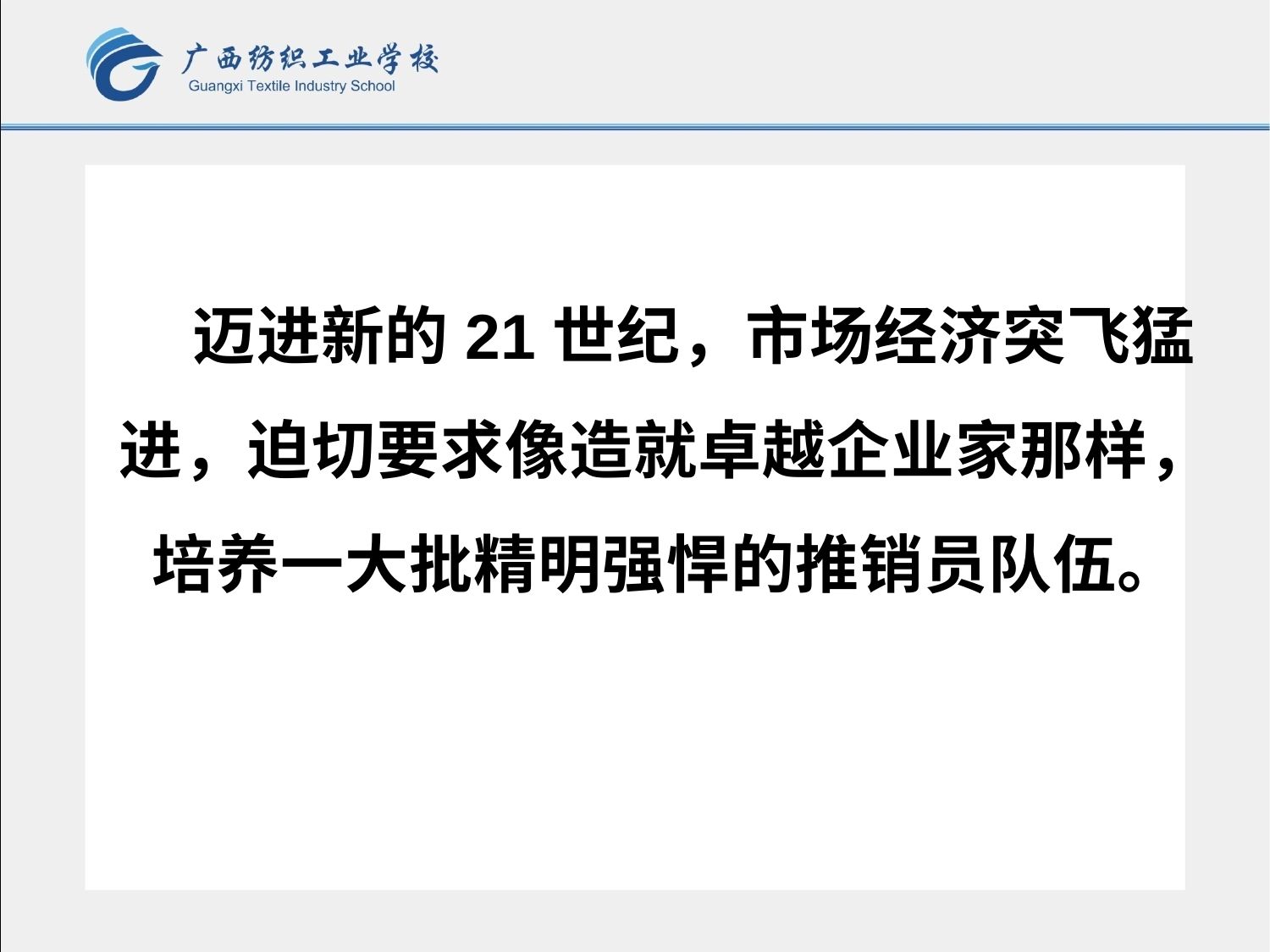

迈进新的21世纪，市场经济突飞猛进，迫切要求像造就卓越企业家那样，培养一大批精明强悍的推销员队伍。